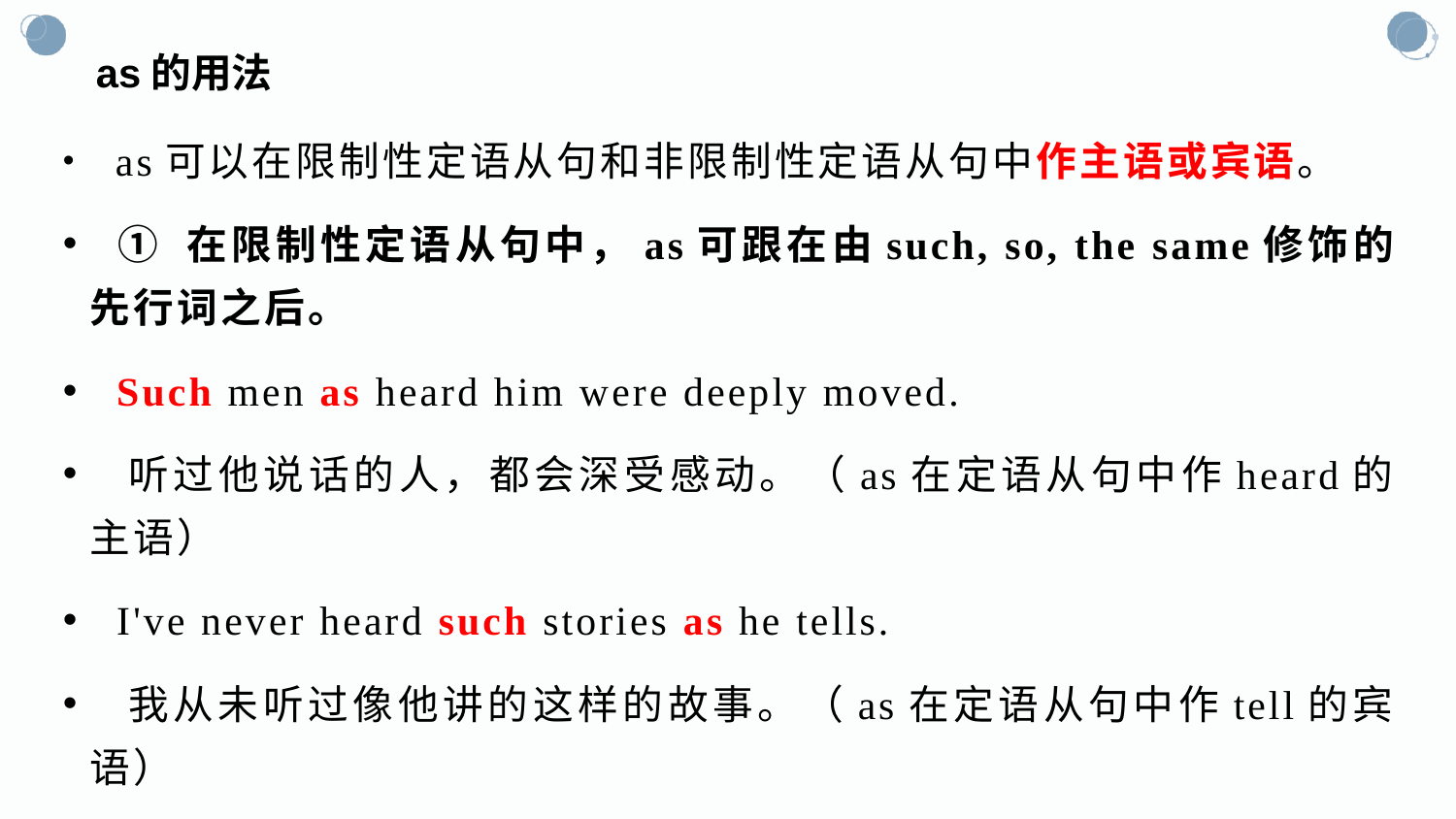

# as的用法
  as可以在限制性定语从句和非限制性定语从句中作主语或宾语。
  ① 在限制性定语从句中，as可跟在由such, so, the same修饰的先行词之后。
  Such men as heard him were deeply moved.
  听过他说话的人，都会深受感动。（as在定语从句中作heard的主语）
  I've never heard such stories as he tells.
  我从未听过像他讲的这样的故事。（as在定语从句中作tell的宾语）